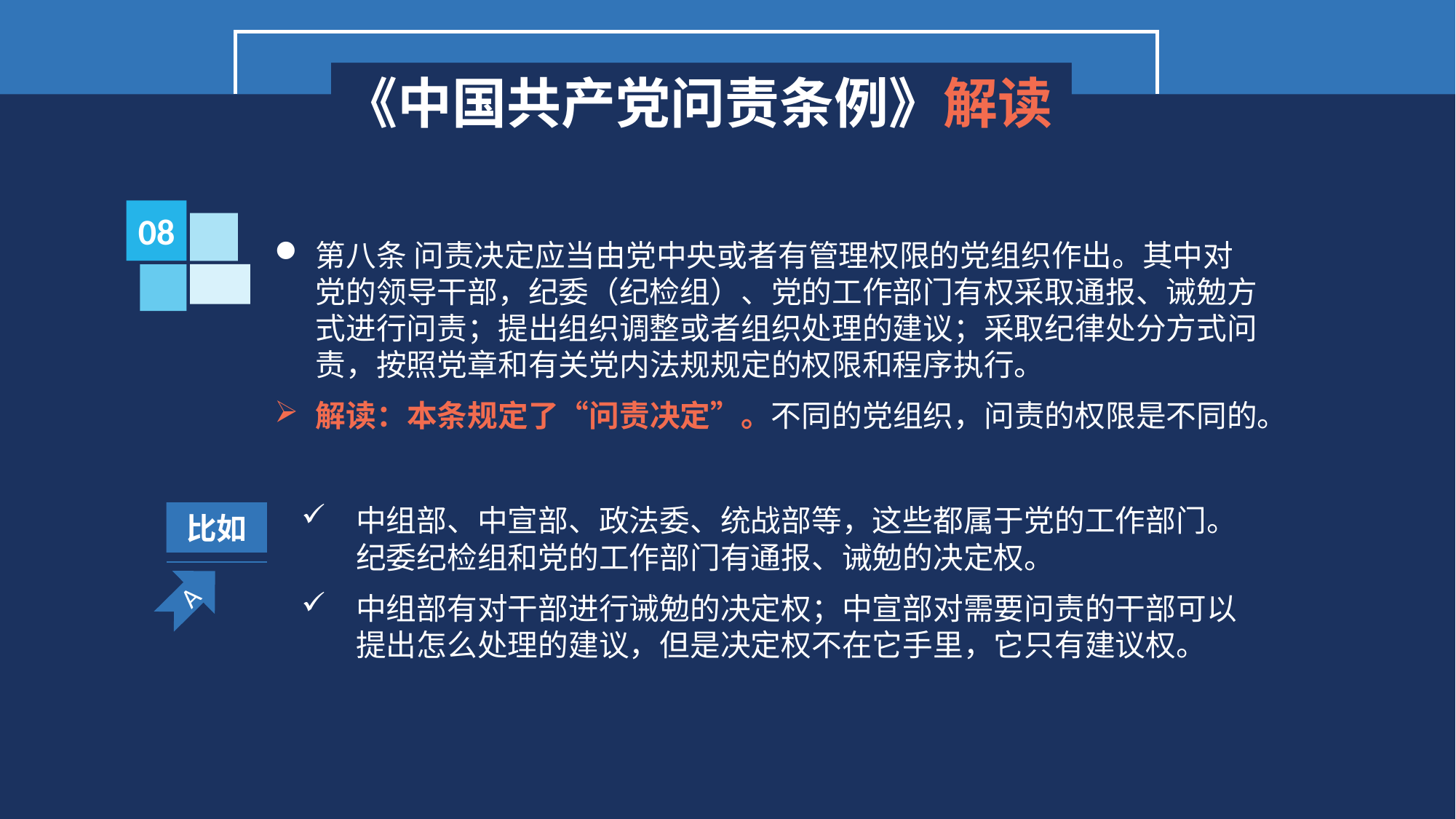

《中国共产党问责条例》解读
08

第八条 问责决定应当由党中央或者有管理权限的党组织作出。其中对党的领导干部，纪委（纪检组）、党的工作部门有权采取通报、诫勉方式进行问责；提出组织调整或者组织处理的建议；采取纪律处分方式问责，按照党章和有关党内法规规定的权限和程序执行。
解读：本条规定了“问责决定”。不同的党组织，问责的权限是不同的。

中组部、中宣部、政法委、统战部等，这些都属于党的工作部门。纪委纪检组和党的工作部门有通报、诫勉的决定权。
中组部有对干部进行诫勉的决定权；中宣部对需要问责的干部可以提出怎么处理的建议，但是决定权不在它手里，它只有建议权。

比如
A